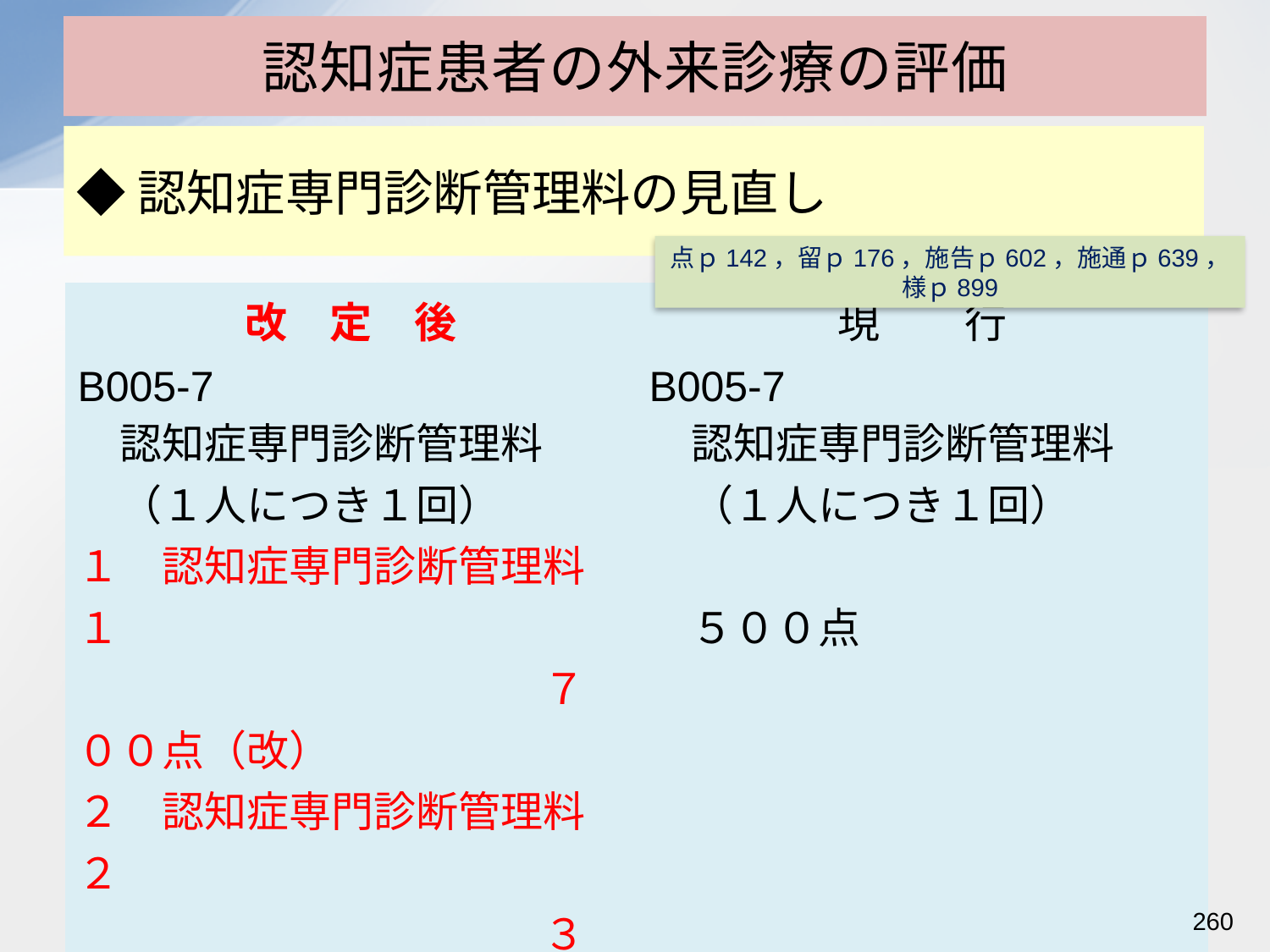

# 認知症患者の外来診療の評価
◆認知症専門診断管理料の見直し
点ｐ142，留ｐ176，施告ｐ602，施通ｐ639，様ｐ899
| 改　定　後 | 現　　行 |
| --- | --- |
| B005-7 　認知症専門診断管理料 　（１人につき１回） １　認知症専門診断管理料１ 　　　　　　　　　　　７００点（改） ２　認知症専門診断管理料２ 　　　　　　　　　　　３００点（新） | B005-7 　認知症専門診断管理料 　（１人につき１回） 　　　　　　　　　　　　　５００点 |
260